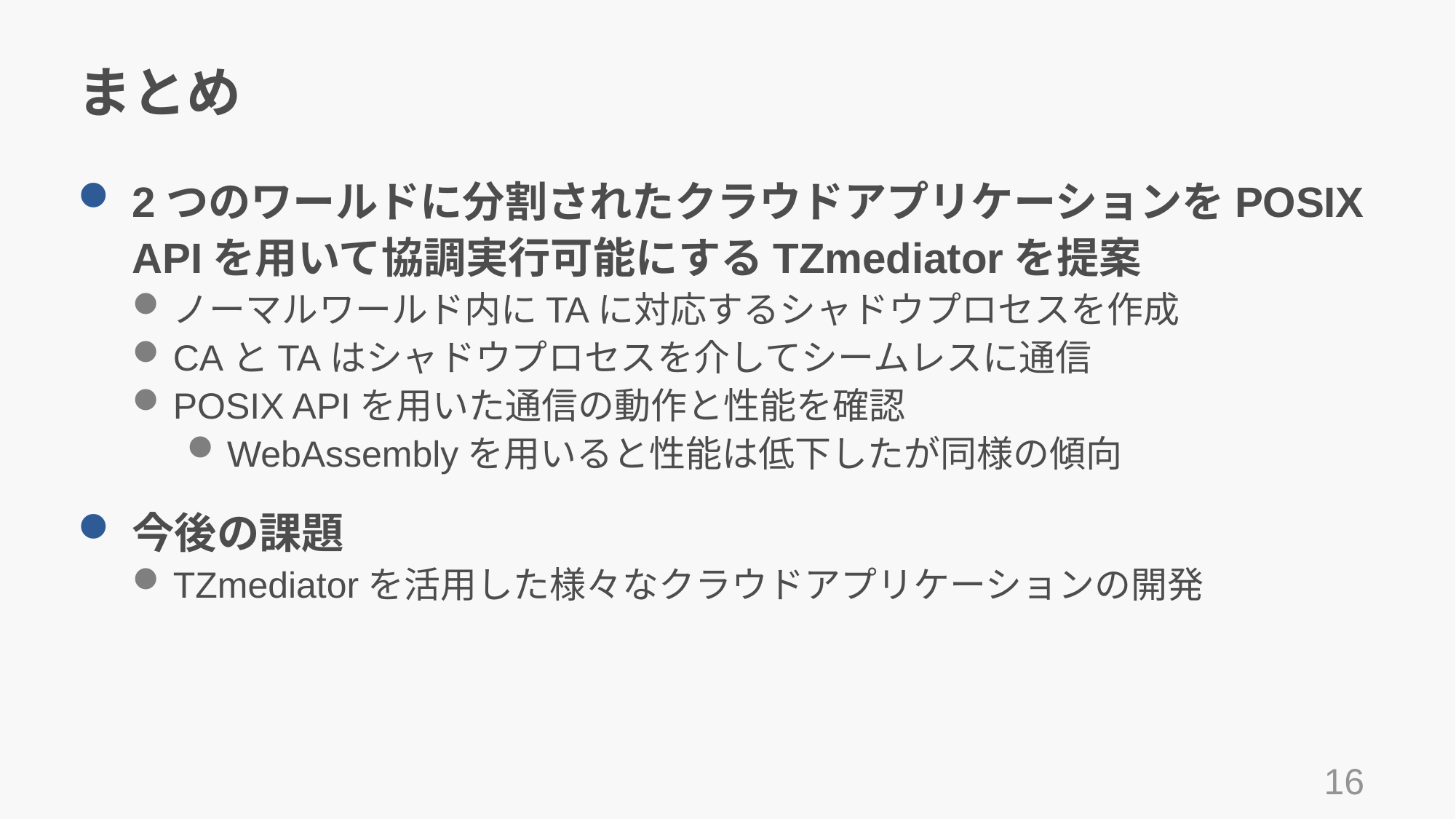

# まとめ
2つのワールドに分割されたクラウドアプリケーションをPOSIX APIを用いて協調実行可能にするTZmediatorを提案
ノーマルワールド内にTAに対応するシャドウプロセスを作成
CAとTAはシャドウプロセスを介してシームレスに通信
POSIX APIを用いた通信の動作と性能を確認
WebAssemblyを用いると性能は低下したが同様の傾向
今後の課題
TZmediatorを活用した様々なクラウドアプリケーションの開発